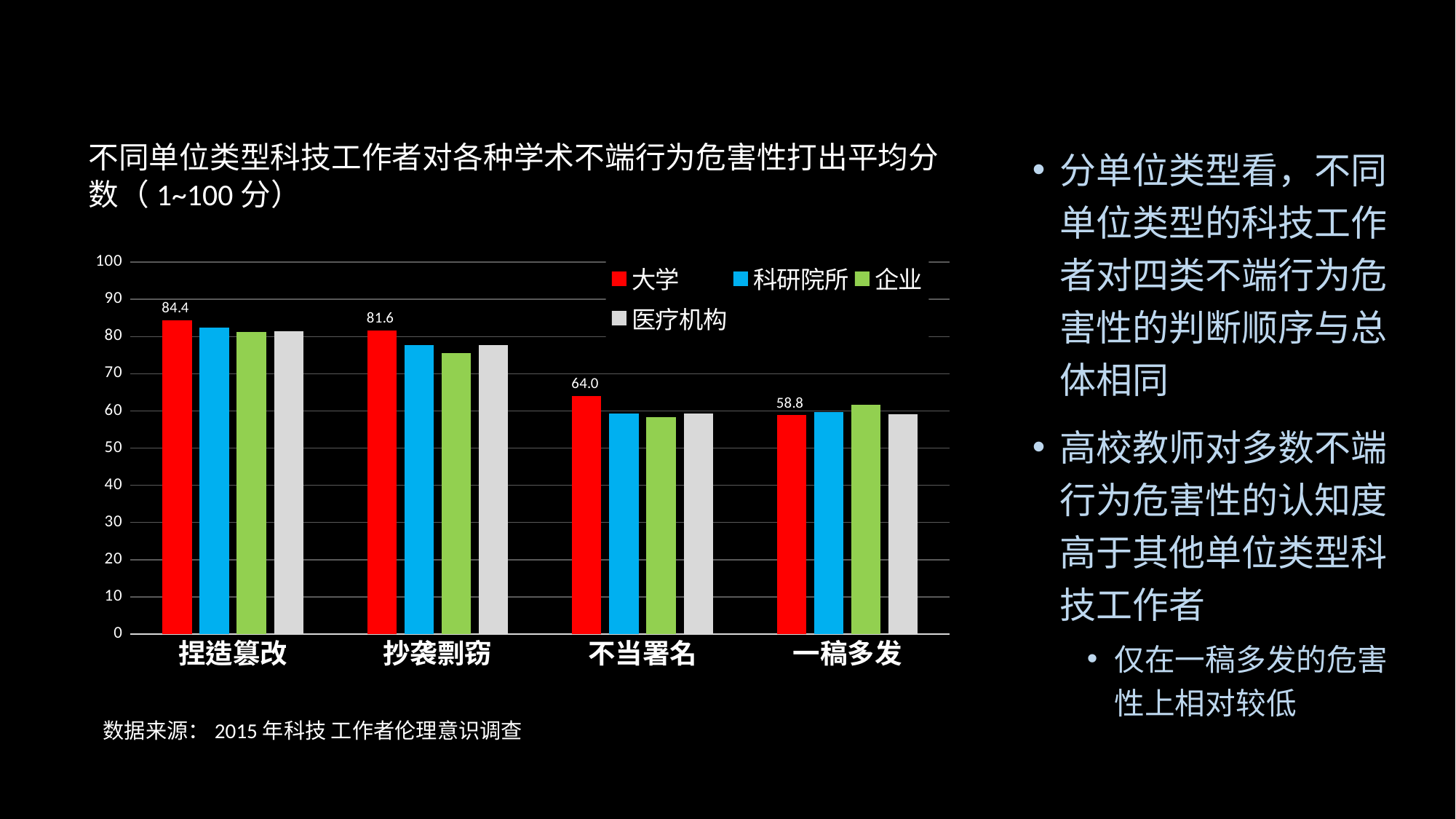

不同单位类型科技工作者对各种学术不端行为危害性打出平均分数（1~100分）
分单位类型看，不同单位类型的科技工作者对四类不端行为危害性的判断顺序与总体相同
高校教师对多数不端行为危害性的认知度高于其他单位类型科技工作者
仅在一稿多发的危害性上相对较低

### Chart

| Category | 大学 | 科研院所 | 企业 | 医疗机构 |
|---|---|---|---|---|
| 捏造篡改 | 84.39267627580816 | 82.36964129483817 | 81.16180948238356 | 81.49950884086434 |
| 抄袭剽窃 | 81.635229929852 | 77.71265878230426 | 75.65518744550994 | 77.64679802955682 |
| 不当署名 | 63.981911128588166 | 59.235685752330184 | 58.23834886817582 | 59.264735264735265 |
| 一稿多发 | 58.827476038338624 | 59.66592128801432 | 61.69415960766851 | 59.145372233400394 |
数据来源：2015年科技 工作者伦理意识调查